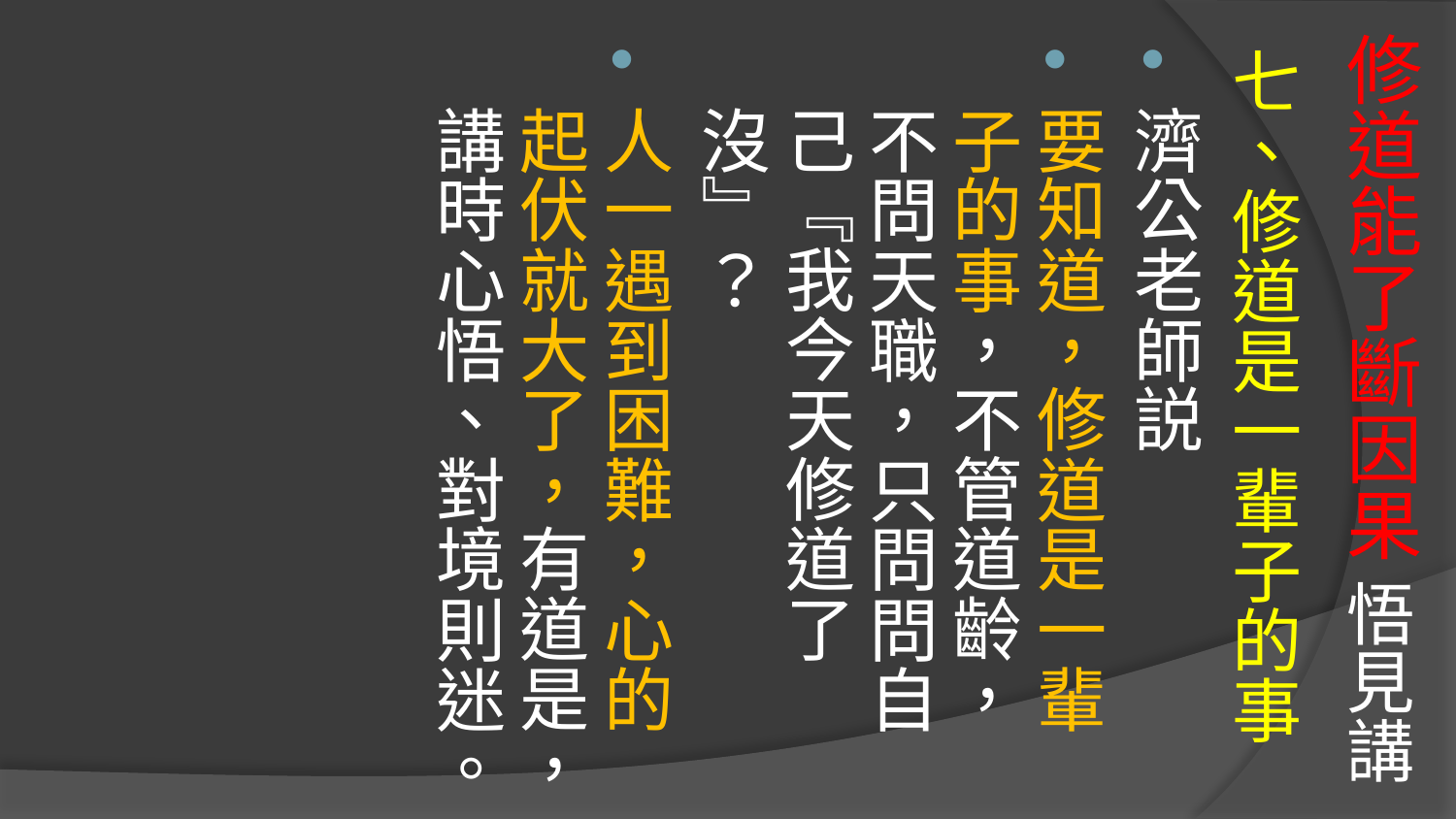

# 修道能了斷因果 悟見講
七、修道是一輩子的事
濟公老師説
要知道，修道是一輩子的事，不管道齡，不問天職，只問問自己『我今天修道了沒』？
人一遇到困難，心的起伏就大了，有道是，講時心悟、對境則迷。